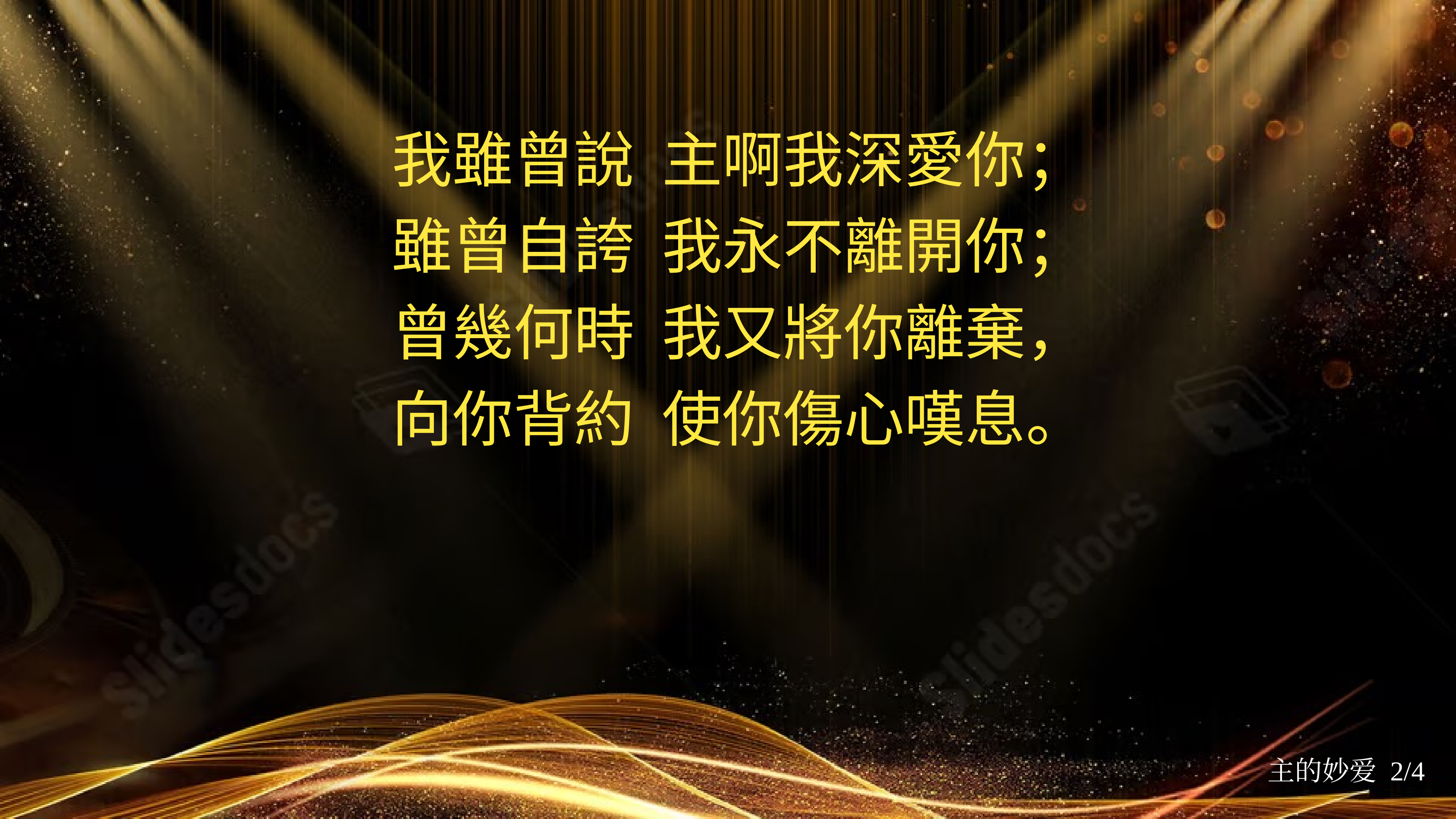

我雖曾說  主啊我深愛你；
雖曾自誇  我永不離開你；
曾幾何時  我又將你離棄，
向你背約  使你傷心嘆息。
#
主的妙爱 2/4